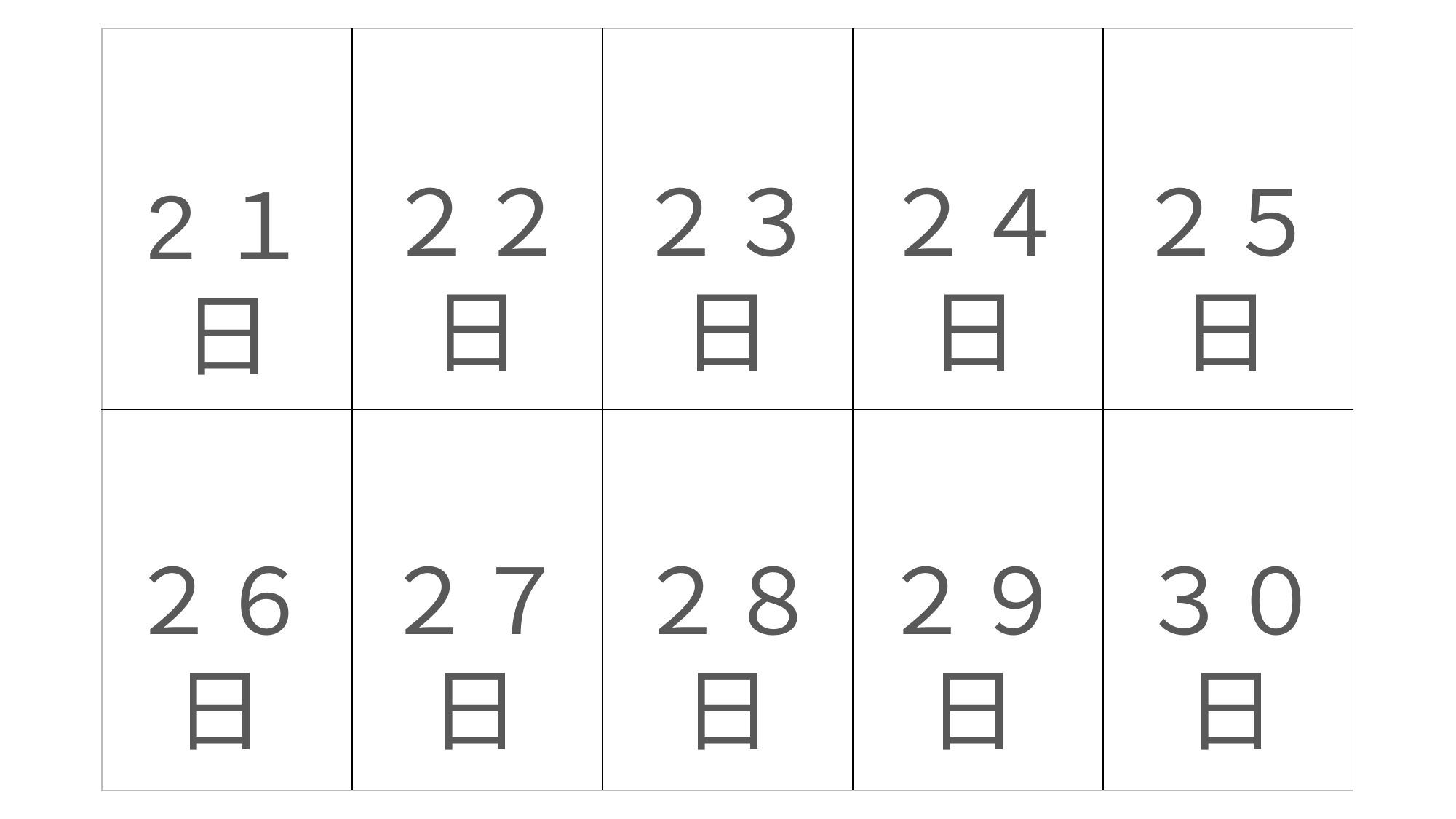

|  |  |  |  |  |
| --- | --- | --- | --- | --- |
|  |  |  |  |  |
２３日
２５日
２４日
２２日
2１日
２６日
２９日
３０日
２８日
２７日